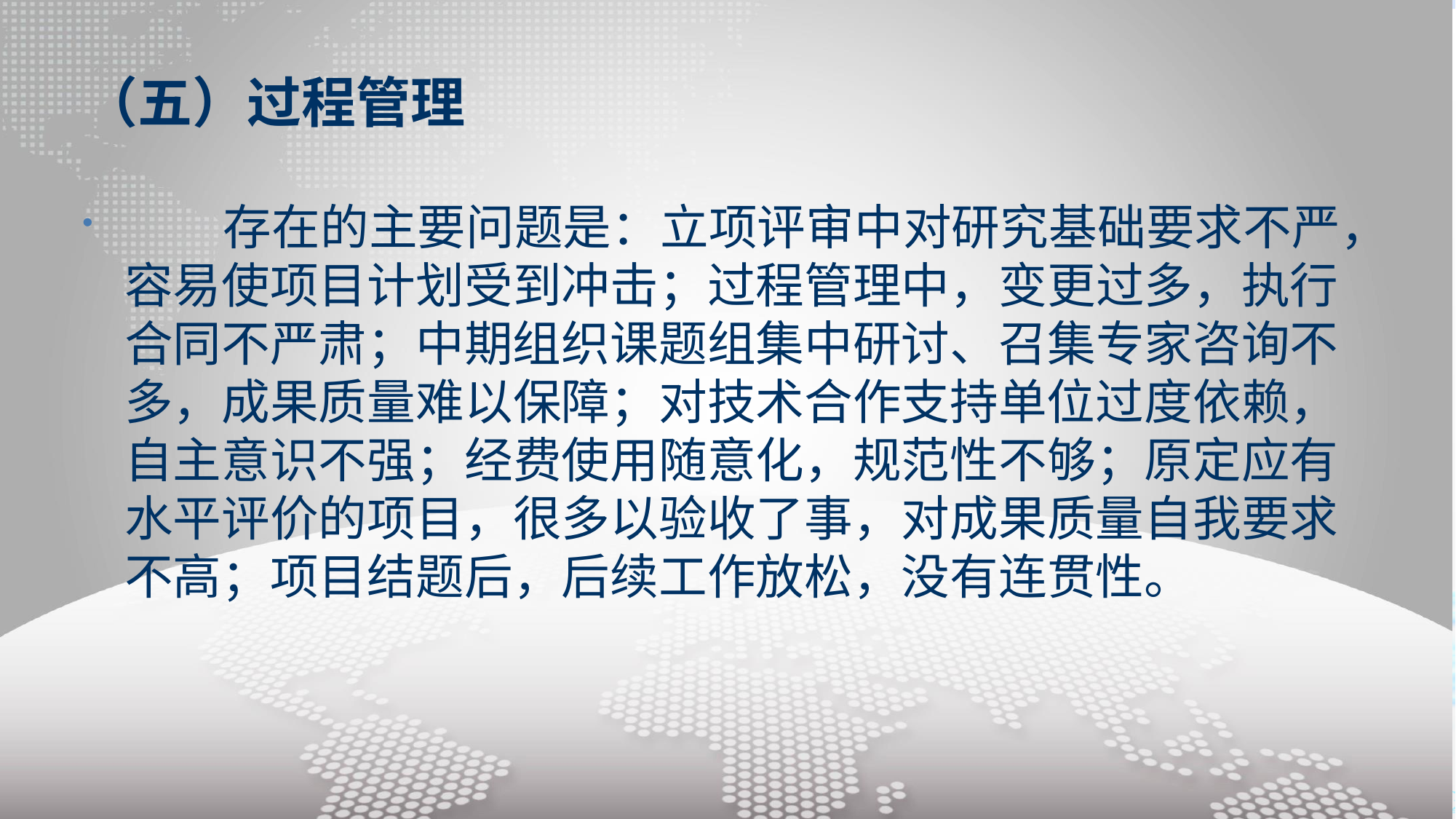

# （五）过程管理
        存在的主要问题是：立项评审中对研究基础要求不严，容易使项目计划受到冲击；过程管理中，变更过多，执行合同不严肃；中期组织课题组集中研讨、召集专家咨询不多，成果质量难以保障；对技术合作支持单位过度依赖，自主意识不强；经费使用随意化，规范性不够；原定应有水平评价的项目，很多以验收了事，对成果质量自我要求不高；项目结题后，后续工作放松，没有连贯性。